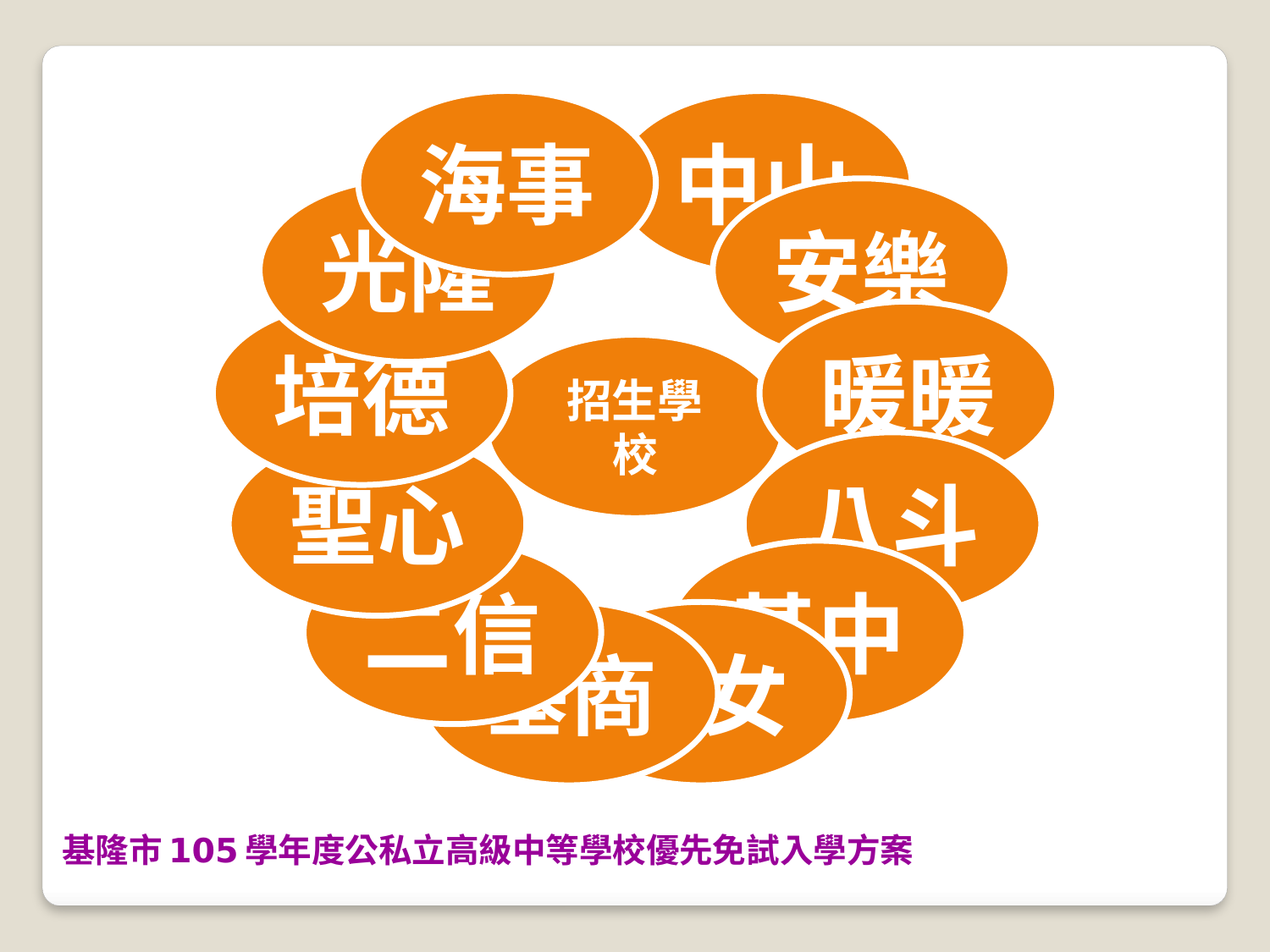

中山
安樂
光隆
海事
暖暖
八斗
基中
基女
基商
二信
聖心
培德
基隆市105學年度公私立高級中等學校優先免試入學方案